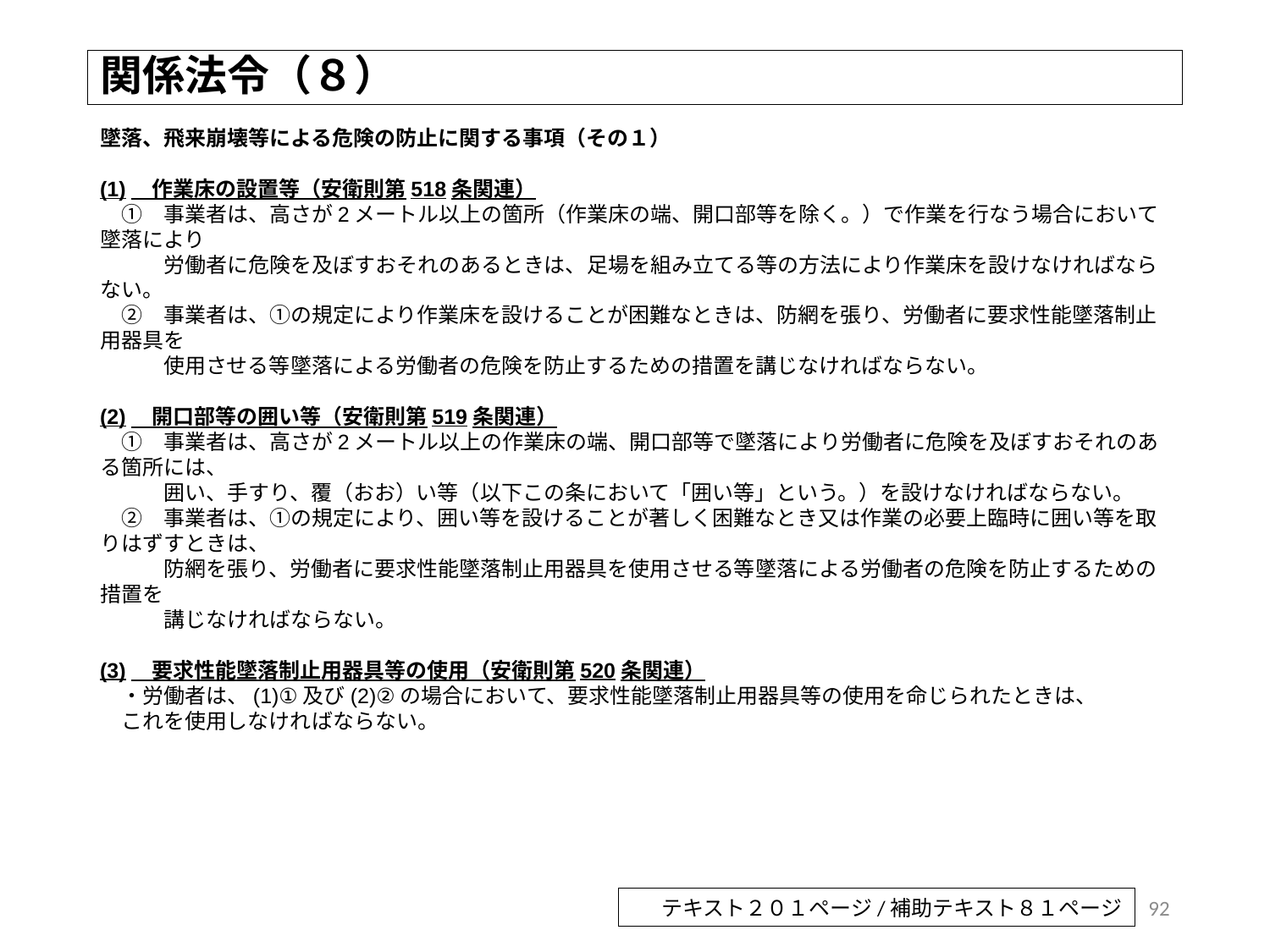

# 関係法令（８）
墜落、飛来崩壊等による危険の防止に関する事項（その１）

(1)　作業床の設置等（安衛則第518条関連）
　①　事業者は、高さが2メートル以上の箇所（作業床の端、開口部等を除く。）で作業を行なう場合において墜落により
　　　労働者に危険を及ぼすおそれのあるときは、足場を組み立てる等の方法により作業床を設けなければならない。
　②　事業者は、①の規定により作業床を設けることが困難なときは、防網を張り、労働者に要求性能墜落制止用器具を
　　　使用させる等墜落による労働者の危険を防止するための措置を講じなければならない。

(2)　開口部等の囲い等（安衛則第519条関連）
　①　事業者は、高さが2メートル以上の作業床の端、開口部等で墜落により労働者に危険を及ぼすおそれのある箇所には、
　　　囲い、手すり、覆（おお）い等（以下この条において「囲い等」という。）を設けなければならない。
　②　事業者は、①の規定により、囲い等を設けることが著しく困難なとき又は作業の必要上臨時に囲い等を取りはずすときは、
　　　防網を張り、労働者に要求性能墜落制止用器具を使用させる等墜落による労働者の危険を防止するための措置を
　　　講じなければならない。

(3)　要求性能墜落制止用器具等の使用（安衛則第520条関連）
　・労働者は、(1)①及び(2)②の場合において、要求性能墜落制止用器具等の使用を命じられたときは、
　これを使用しなければならない。

92
テキスト２０１ページ/補助テキスト８１ページ